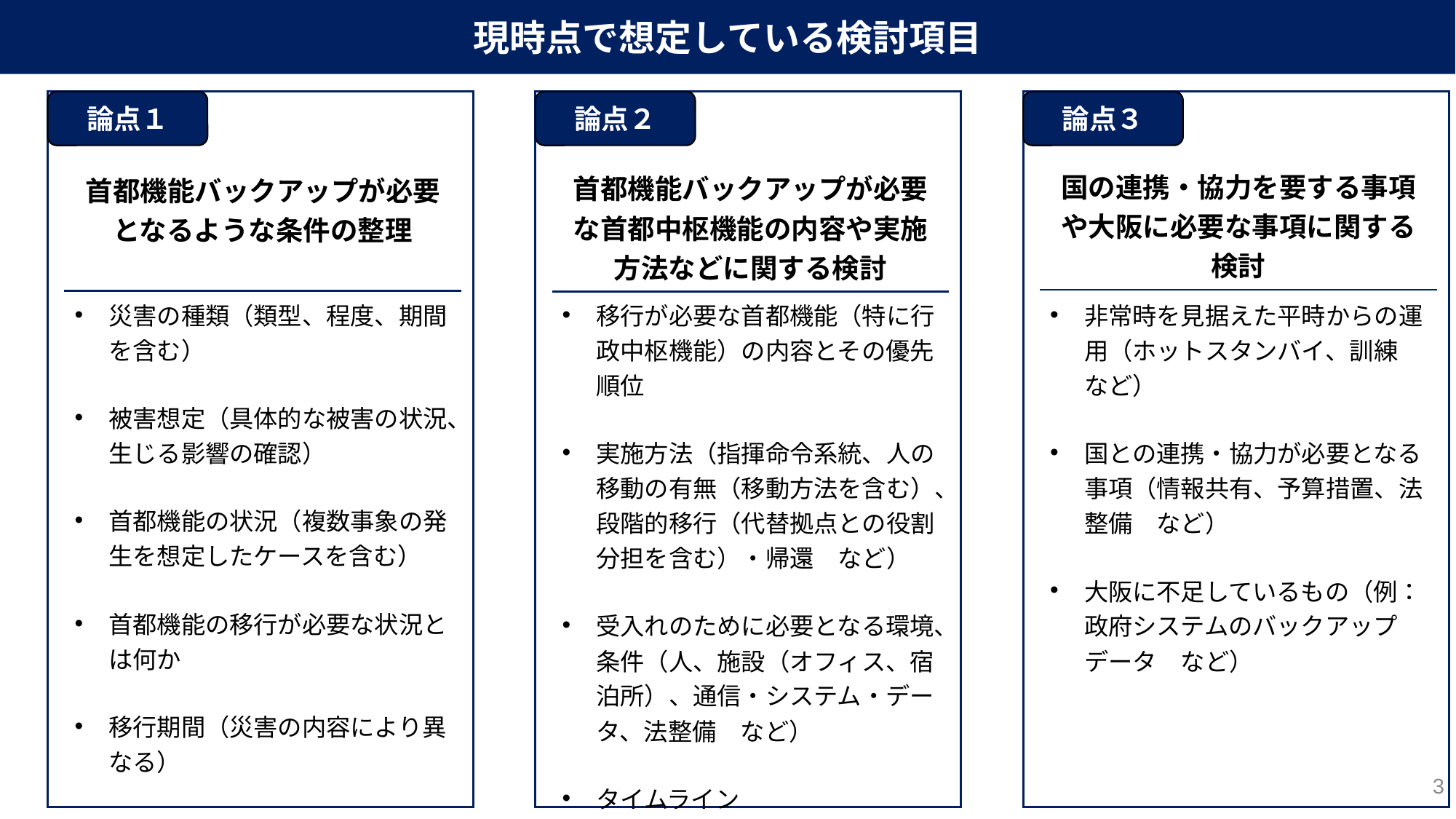

現時点で想定している検討項目

論点１
論点２
論点３
| 国の連携・協力を要する事項や大阪に必要な事項に関する検討 |
| --- |
| 首都機能バックアップが必要な首都中枢機能の内容や実施方法などに関する検討 |
| --- |
| 首都機能バックアップが必要となるような条件の整理 |
| --- |
| 災害の種類（類型、程度、期間を含む） 被害想定（具体的な被害の状況、生じる影響の確認） 首都機能の状況（複数事象の発生を想定したケースを含む） 首都機能の移行が必要な状況とは何か 移行期間（災害の内容により異なる） |
| --- |
| 移行が必要な首都機能（特に行政中枢機能）の内容とその優先順位 実施方法（指揮命令系統、人の移動の有無（移動方法を含む）、段階的移行（代替拠点との役割分担を含む）・帰還　など） 受入れのために必要となる環境、条件（人、施設（オフィス、宿泊所）、通信・システム・データ、法整備　など） タイムライン 大阪が持つポテンシャル・適性 |
| --- |
| 非常時を見据えた平時からの運用（ホットスタンバイ、訓練　など） 国との連携・協力が必要となる事項（情報共有、予算措置、法整備　など） 大阪に不足しているもの（例：政府システムのバックアップデータ　など） |
| --- |
3